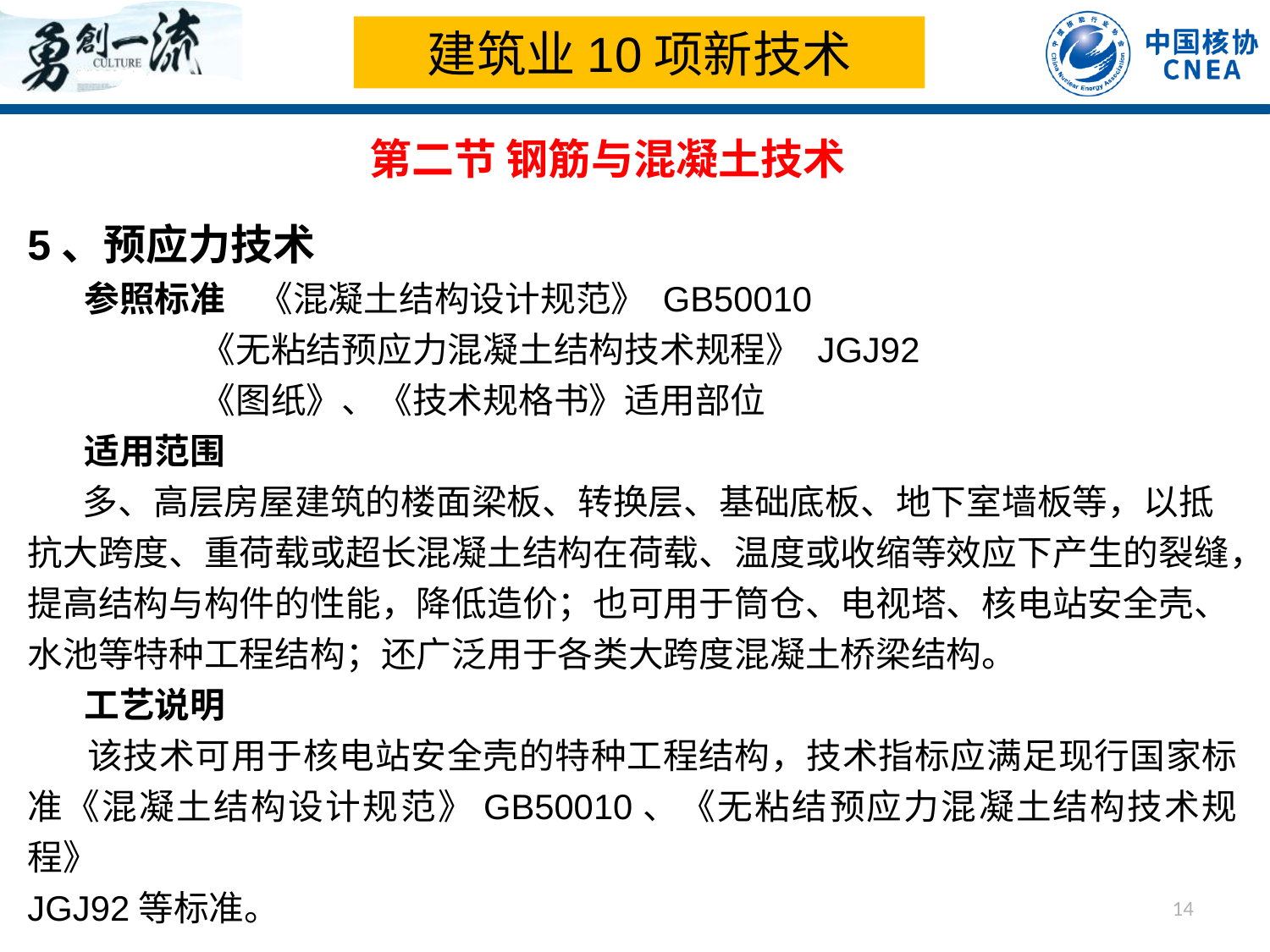

建筑业10项新技术
第二节 钢筋与混凝土技术
5、预应力技术
      参照标准    《混凝土结构设计规范》 GB50010
                     《无粘结预应力混凝土结构技术规程》 JGJ92
                     《图纸》、《技术规格书》适用部位
      适用范围
      多、高层房屋建筑的楼面梁板、转换层、基础底板、地下室墙板等，以抵抗大跨度、重荷载或超长混凝土结构在荷载、温度或收缩等效应下产生的裂缝，提高结构与构件的性能，降低造价；也可用于筒仓、电视塔、核电站安全壳、水池等特种工程结构；还广泛用于各类大跨度混凝土桥梁结构。
      工艺说明
      该技术可用于核电站安全壳的特种工程结构，技术指标应满足现行国家标准《混凝土结构设计规范》GB50010、《无粘结预应力混凝土结构技术规程》
JGJ92等标准。

14